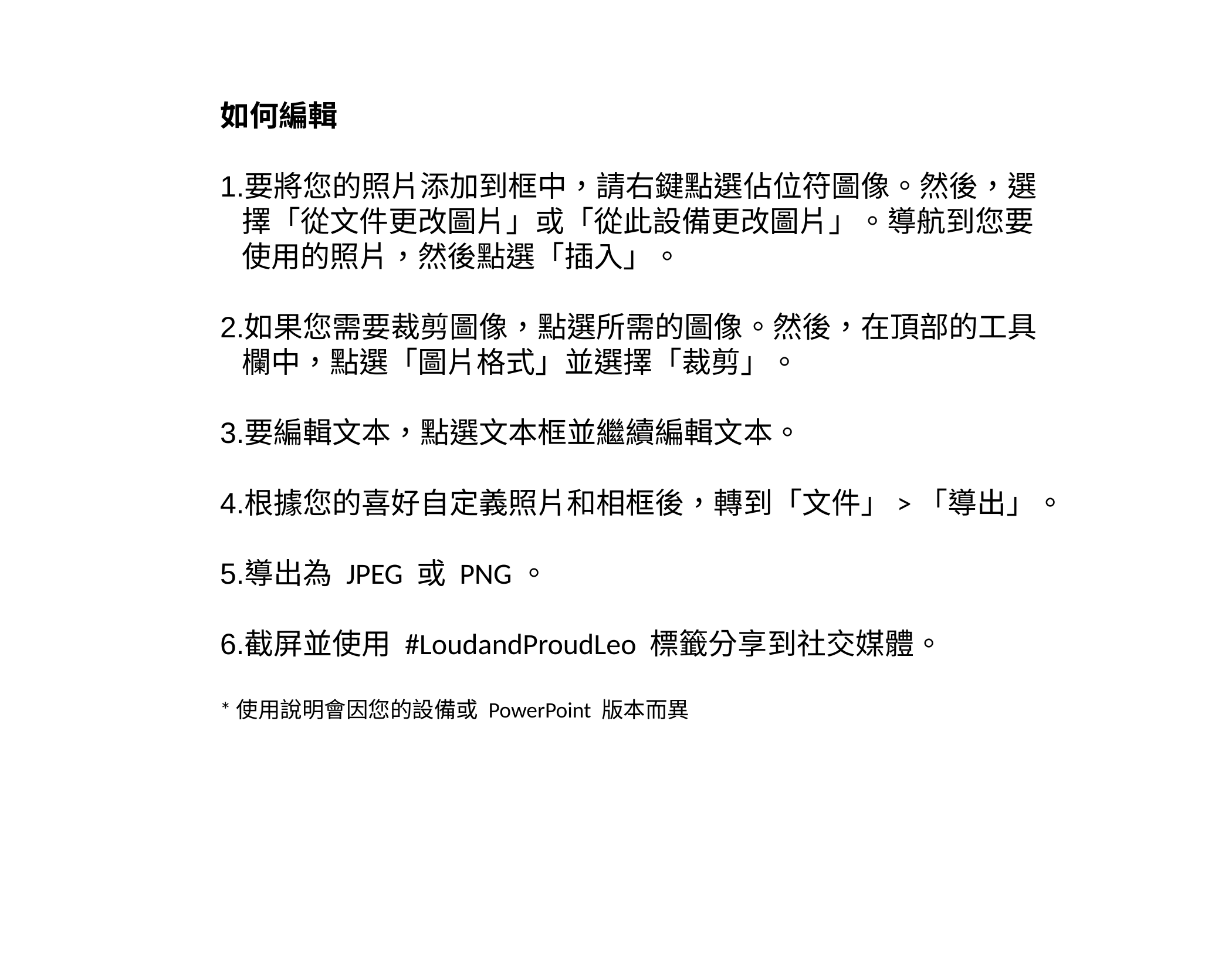

如何編輯

要將您的照片添加到框中，請右鍵點選佔位符圖像。然後，選擇「從文件更改圖片」或「從此設備更改圖片」。導航到您要使用的照片，然後點選「插入」。

如果您需要裁剪圖像，點選所需的圖像。然後，在頂部的工具欄中，點選「圖片格式」並選擇「裁剪」。

要編輯文本，點選文本框並繼續編輯文本。

根據您的喜好自定義照片和相框後，轉到「文件」>「導出」。

導出為 JPEG 或 PNG。 ​

截屏並使用 #LoudandProudLeo 標籤分享到社交媒體。

*使用說明會因您的設備或 PowerPoint 版本而異